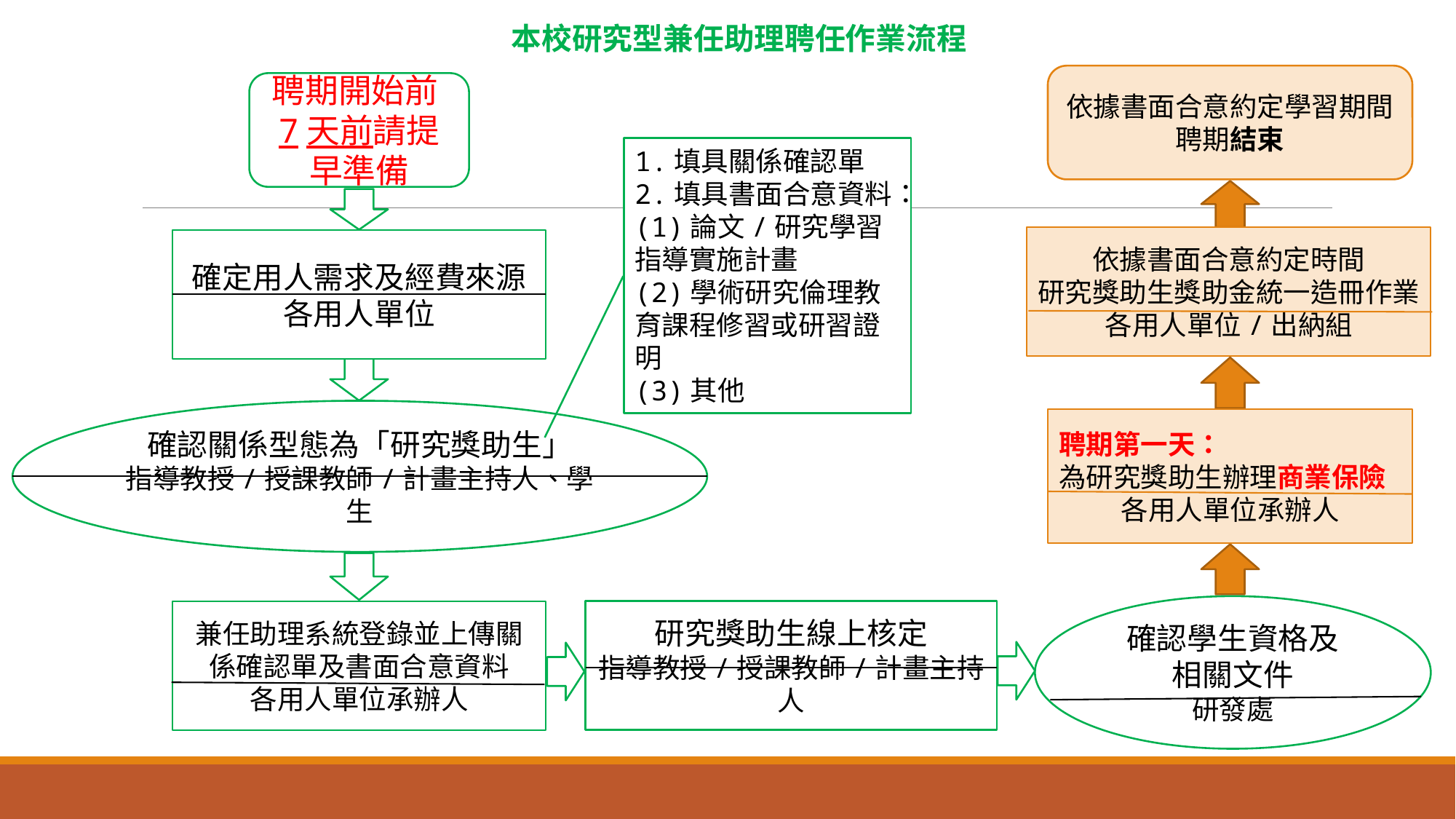

本校研究型兼任助理聘任作業流程
依據書面合意約定學習期間
聘期結束
聘期開始前7天前請提早準備
1.填具關係確認單
2.填具書面合意資料：
(1)論文/研究學習指導實施計畫
(2)學術研究倫理教育課程修習或研習證明
(3)其他

依據書面合意約定時間
研究獎助生獎助金統一造冊作業
各用人單位/出納組
確定用人需求及經費來源
各用人單位

確認關係型態為「研究獎助生」
指導教授/授課教師/計畫主持人、學生

聘期第一天：
為研究獎助生辦理商業保險
各用人單位承辦人

確認學生資格及
相關文件
研發處
兼任助理系統登錄並上傳關係確認單及書面合意資料
各用人單位承辦人
研究獎助生線上核定
指導教授/授課教師/計畫主持人